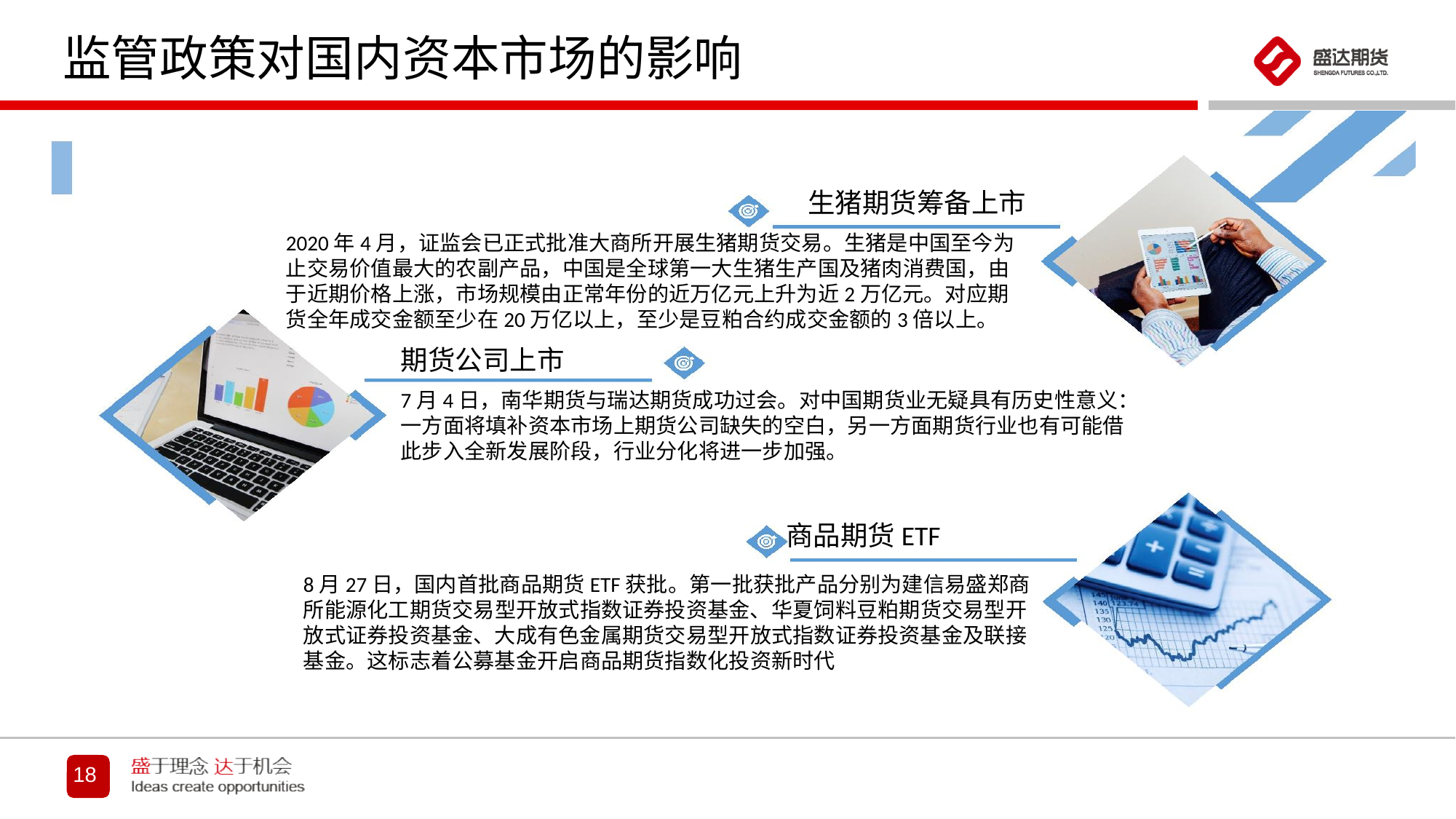

# 监管政策对国内资本市场的影响

生猪期货筹备上市
2020年4月，证监会已正式批准大商所开展生猪期货交易。生猪是中国至今为止交易价值最大的农副产品，中国是全球第一大生猪生产国及猪肉消费国，由于近期价格上涨，市场规模由正常年份的近万亿元上升为近2万亿元。对应期货全年成交金额至少在20万亿以上，至少是豆粕合约成交金额的3倍以上。
期货公司上市
7月4日，南华期货与瑞达期货成功过会。对中国期货业无疑具有历史性意义：一方面将填补资本市场上期货公司缺失的空白，另一方面期货行业也有可能借此步入全新发展阶段，行业分化将进一步加强。
商品期货ETF
8月27日，国内首批商品期货ETF获批。第一批获批产品分别为建信易盛郑商所能源化工期货交易型开放式指数证券投资基金、华夏饲料豆粕期货交易型开放式证券投资基金、大成有色金属期货交易型开放式指数证券投资基金及联接基金。这标志着公募基金开启商品期货指数化投资新时代